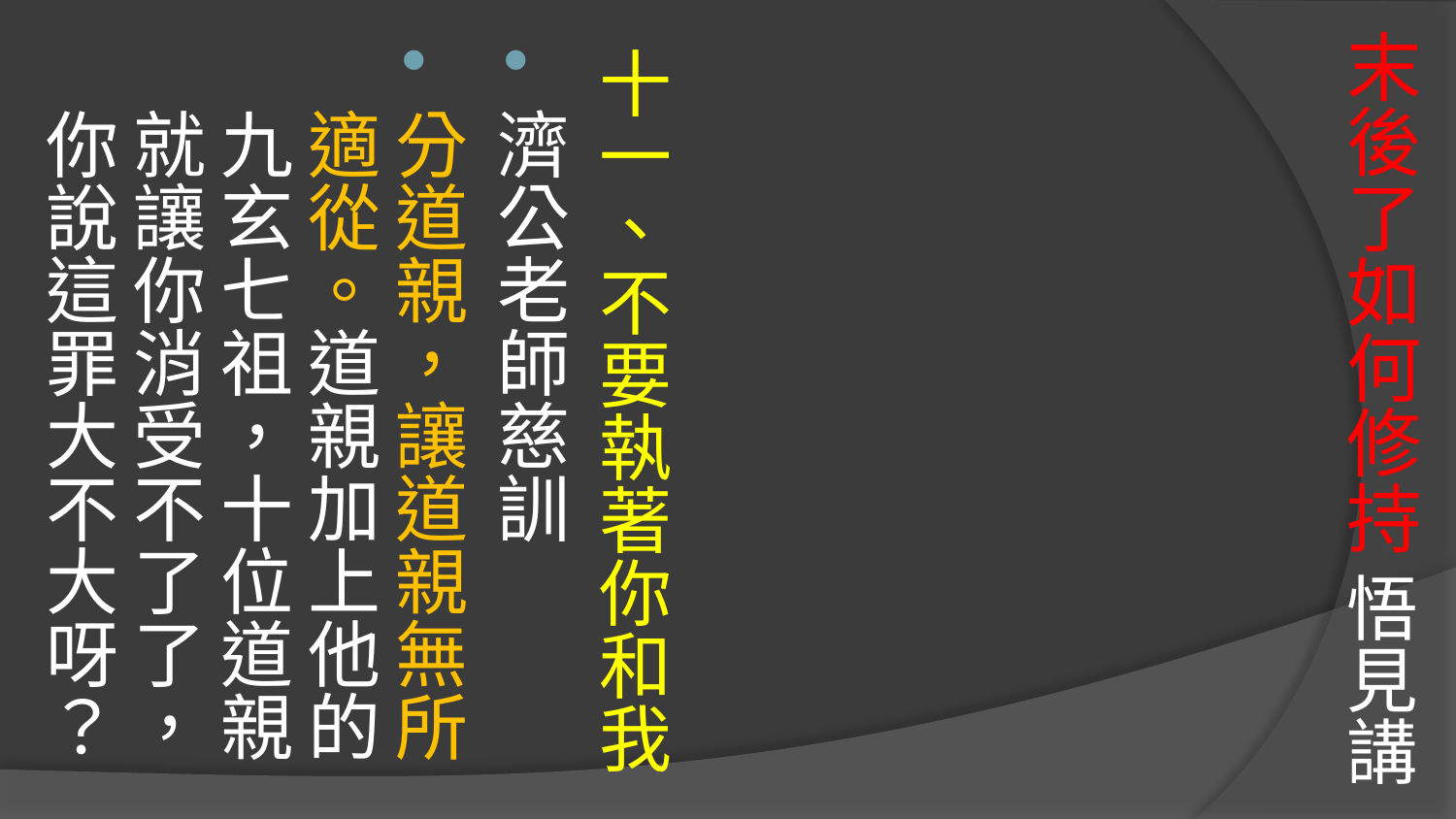

# 末後了如何修持 悟見講
十一、不要執著你和我
濟公老師慈訓
分道親，讓道親無所適從。道親加上他的九玄七祖，十位道親就讓你消受不了了，你說這罪大不大呀？